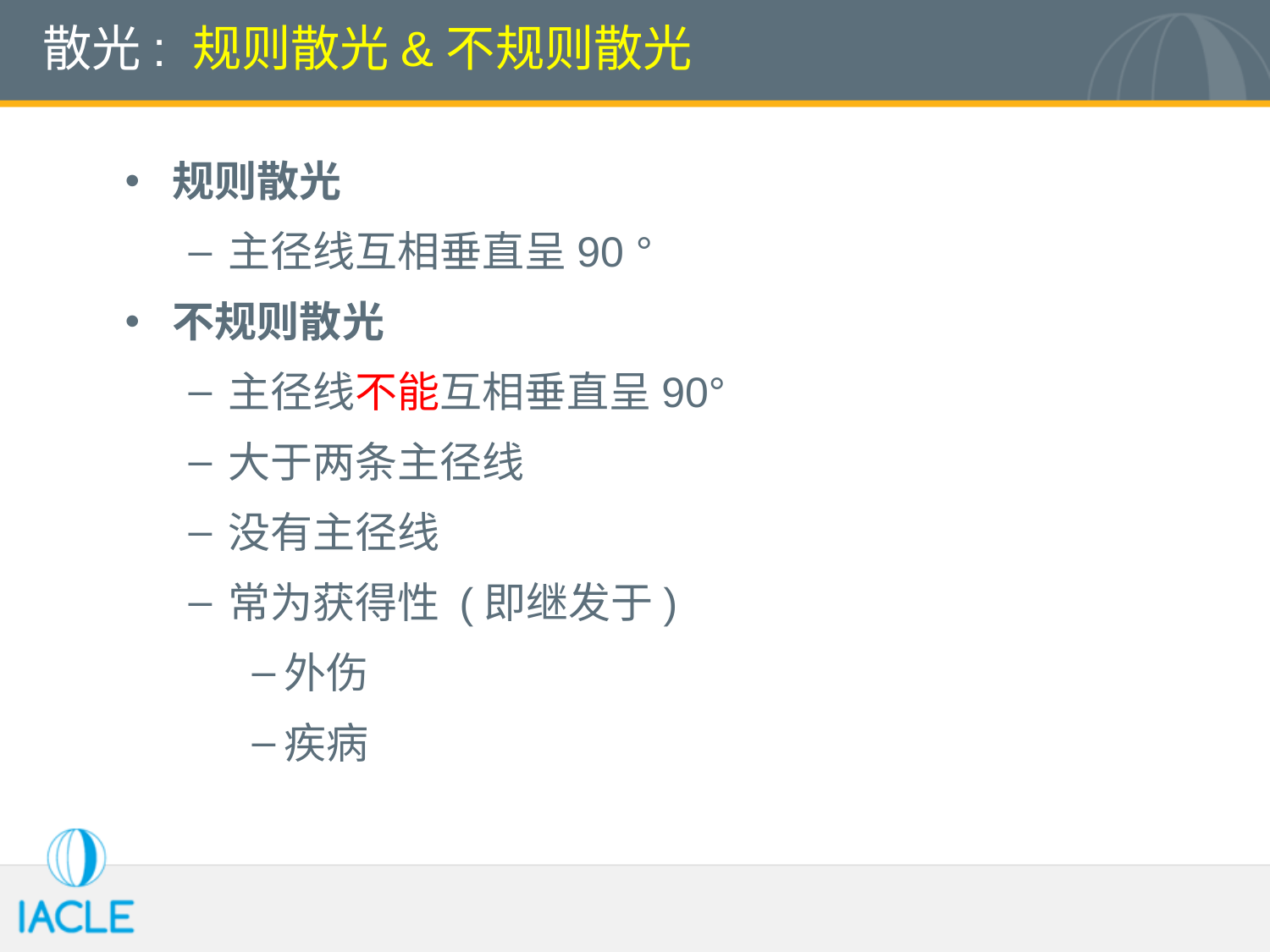

# 散光: 规则散光&不规则散光

规则散光
主径线互相垂直呈90 °
不规则散光
主径线不能互相垂直呈90°
大于两条主径线
没有主径线
常为获得性 (即继发于)
外伤
疾病